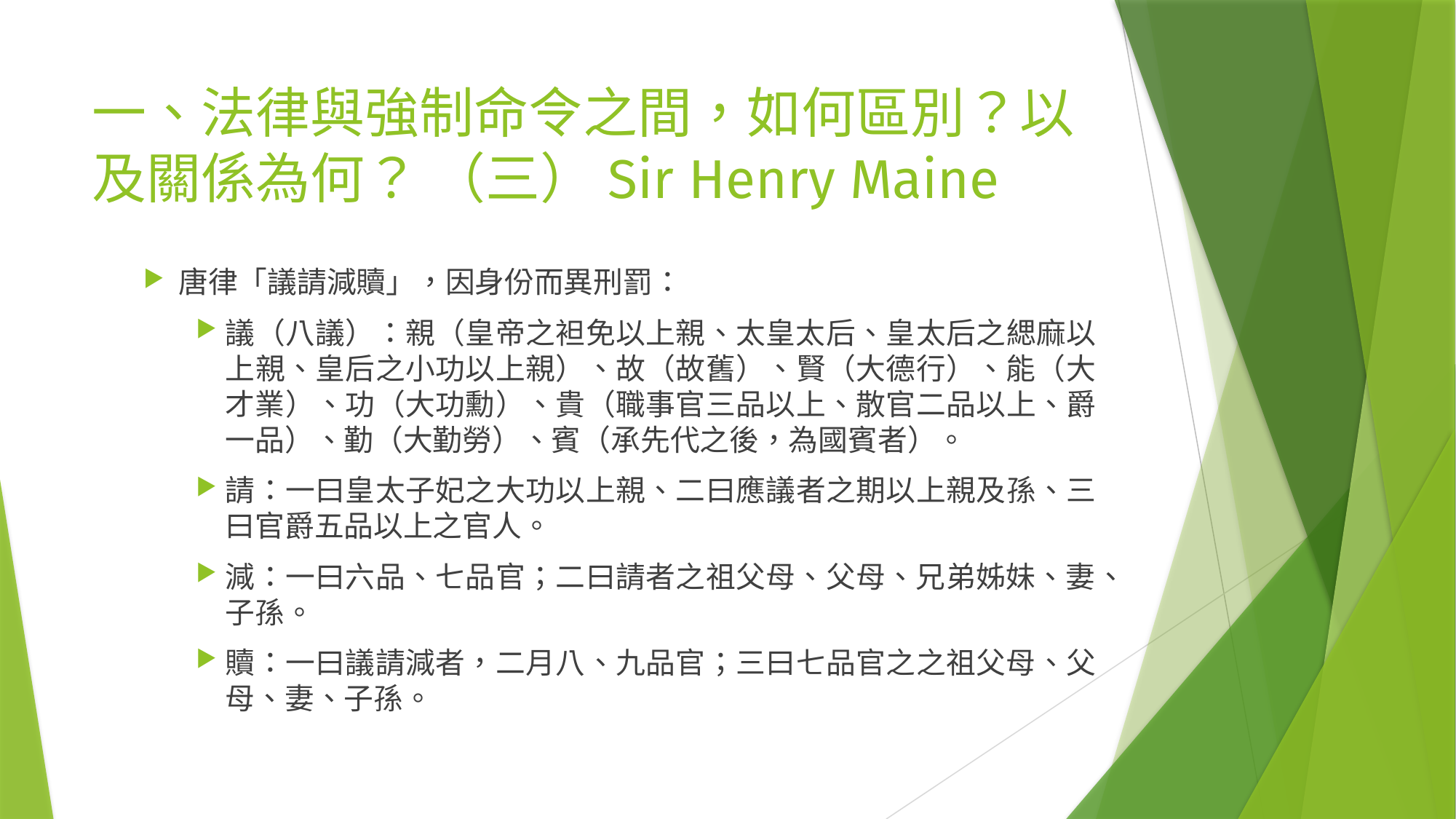

# 一、法律與強制命令之間，如何區別？以及關係為何？ （三）Sir Henry Maine
唐律「議請減贖」，因身份而異刑罰：
議（八議）：親（皇帝之袒免以上親、太皇太后、皇太后之緦麻以上親、皇后之小功以上親）、故（故舊）、賢（大德行）、能（大才業）、功（大功勳）、貴（職事官三品以上、散官二品以上、爵一品）、勤（大勤勞）、賓（承先代之後，為國賓者）。
請：一曰皇太子妃之大功以上親、二曰應議者之期以上親及孫、三曰官爵五品以上之官人。
減：一曰六品、七品官；二曰請者之祖父母、父母、兄弟姊妹、妻、子孫。
贖：一曰議請減者，二月八、九品官；三曰七品官之之祖父母、父母、妻、子孫。